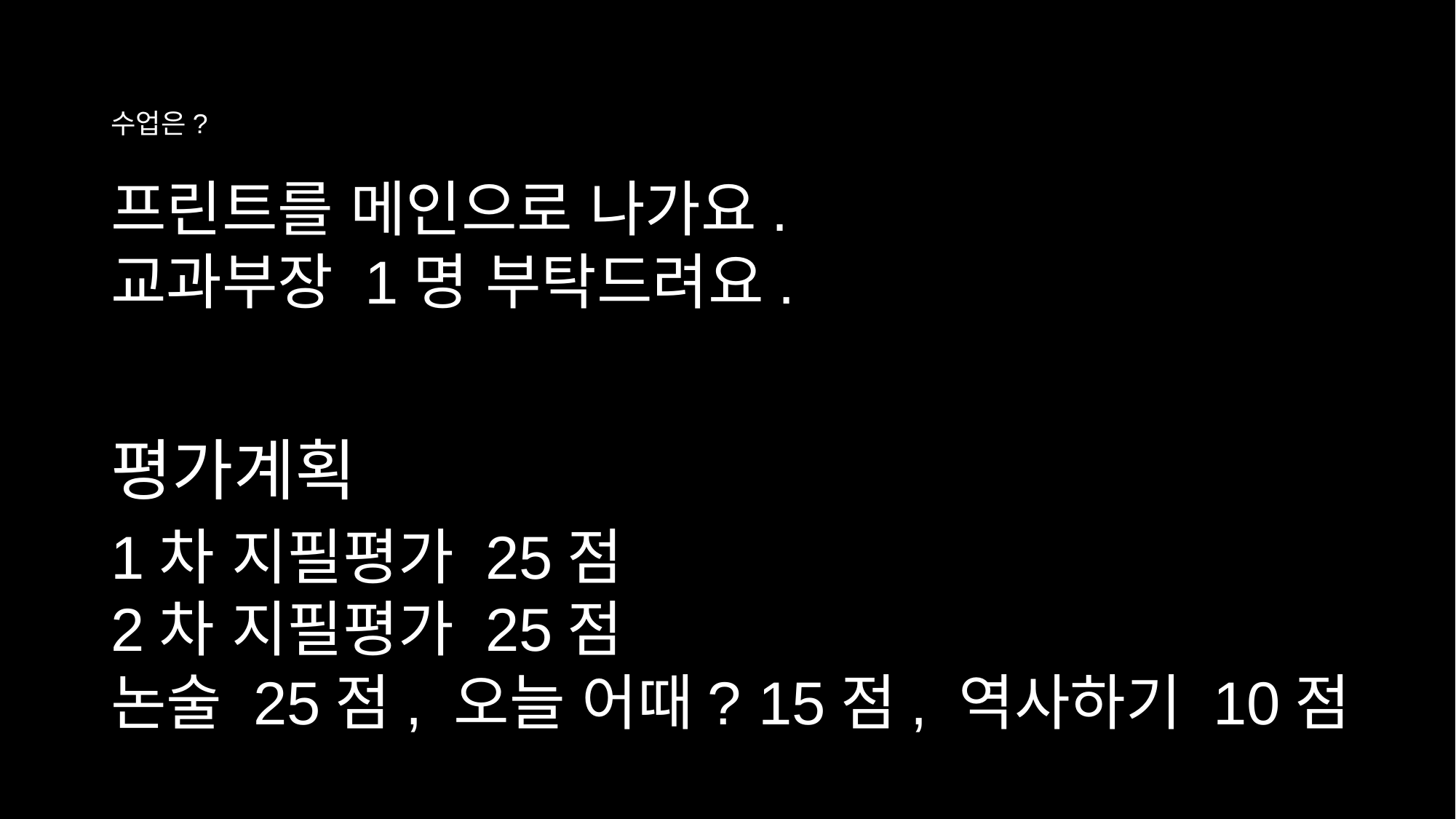

# 수업은?
프린트를 메인으로 나가요.
교과부장 1명 부탁드려요.
논술
평가계획
1차 지필평가 25점
2차 지필평가 25점
논술 25점, 오늘 어때? 15점, 역사하기 10점